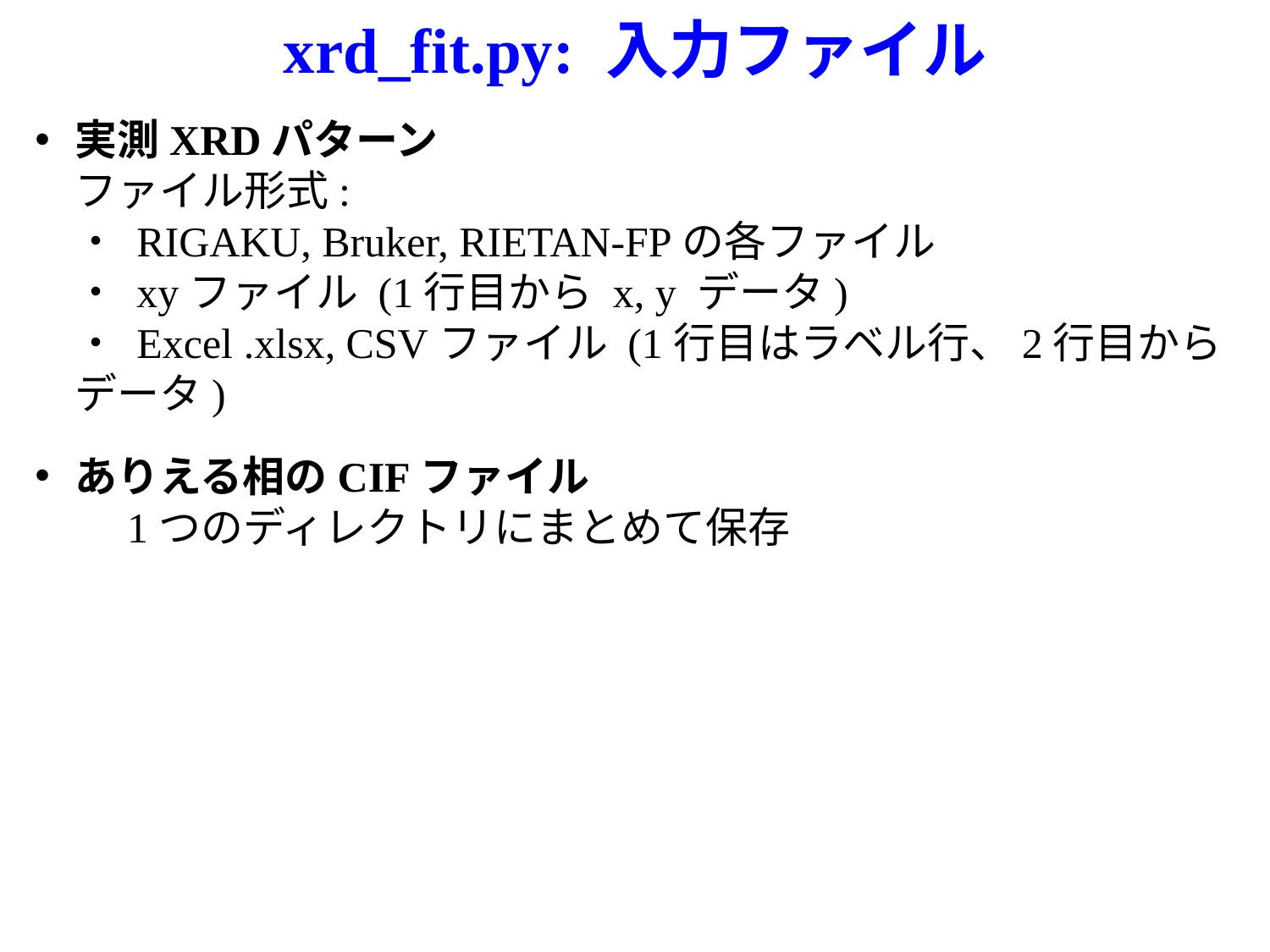

xrd_fit.py: 入力ファイル
実測XRDパターン
ファイル形式:
・ RIGAKU, Bruker, RIETAN-FPの各ファイル
・ xyファイル (1行目から x, y データ)
・ Excel .xlsx, CSVファイル (1行目はラベル行、2行目からデータ)
ありえる相のCIFファイル
　1つのディレクトリにまとめて保存